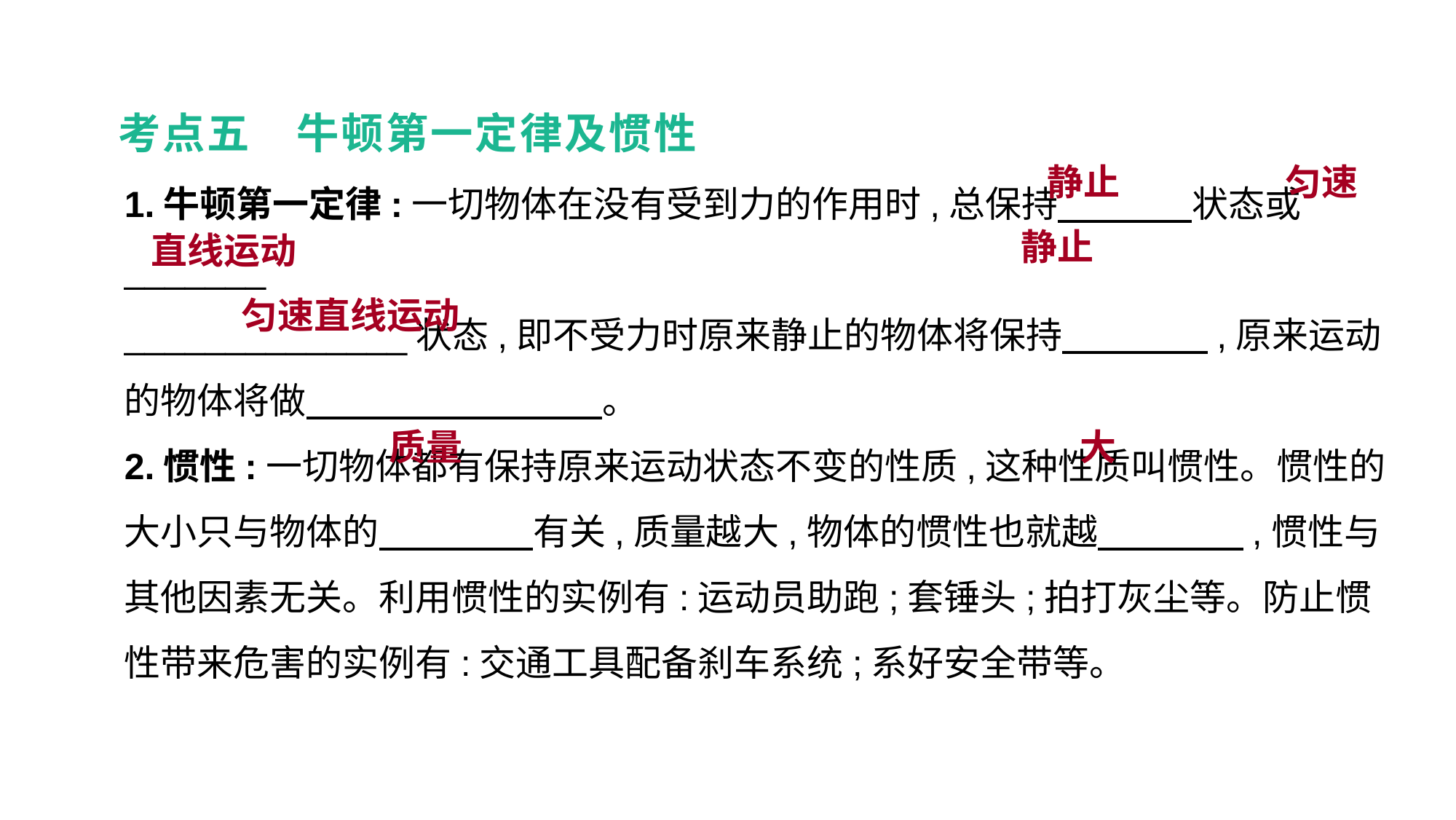

考点五　牛顿第一定律及惯性
1.牛顿第一定律:一切物体在没有受到力的作用时,总保持　　   　状态或_______
______________状态,即不受力时原来静止的物体将保持　　　　,原来运动的物体将做　　　　     　　　。
2.惯性:一切物体都有保持原来运动状态不变的性质,这种性质叫惯性。惯性的大小只与物体的　　 　　有关,质量越大,物体的惯性也就越　　　　,惯性与其他因素无关。利用惯性的实例有:运动员助跑;套锤头;拍打灰尘等。防止惯性带来危害的实例有:交通工具配备刹车系统;系好安全带等。
静止
匀速
静止
直线运动
匀速直线运动
质量
大